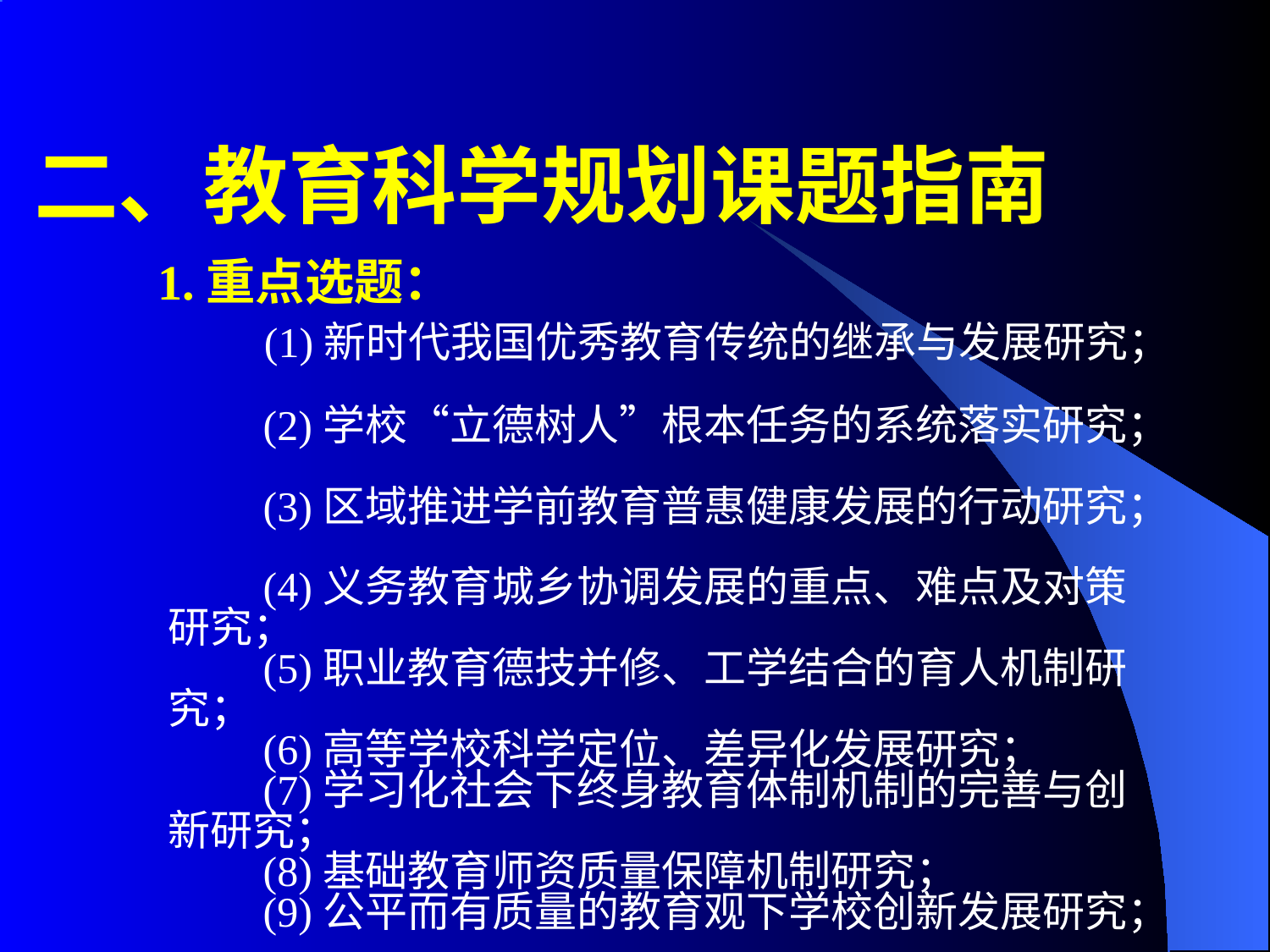

二、教育科学规划课题指南
   1.重点选题：
　　   (1)新时代我国优秀教育传统的继承与发展研究；
　　(2)学校“立德树人”根本任务的系统落实研究；
　　(3)区域推进学前教育普惠健康发展的行动研究；
　　(4)义务教育城乡协调发展的重点、难点及对策研究；
　　(5)职业教育德技并修、工学结合的育人机制研究；
　　(6)高等学校科学定位、差异化发展研究；
　　(7)学习化社会下终身教育体制机制的完善与创新研究；
　　(8)基础教育师资质量保障机制研究；
　　(9)公平而有质量的教育观下学校创新发展研究；
　　(10)以学生发展为本的课程建设（教学变革）研究。
      注：是选题方向，而非课题具体名称。